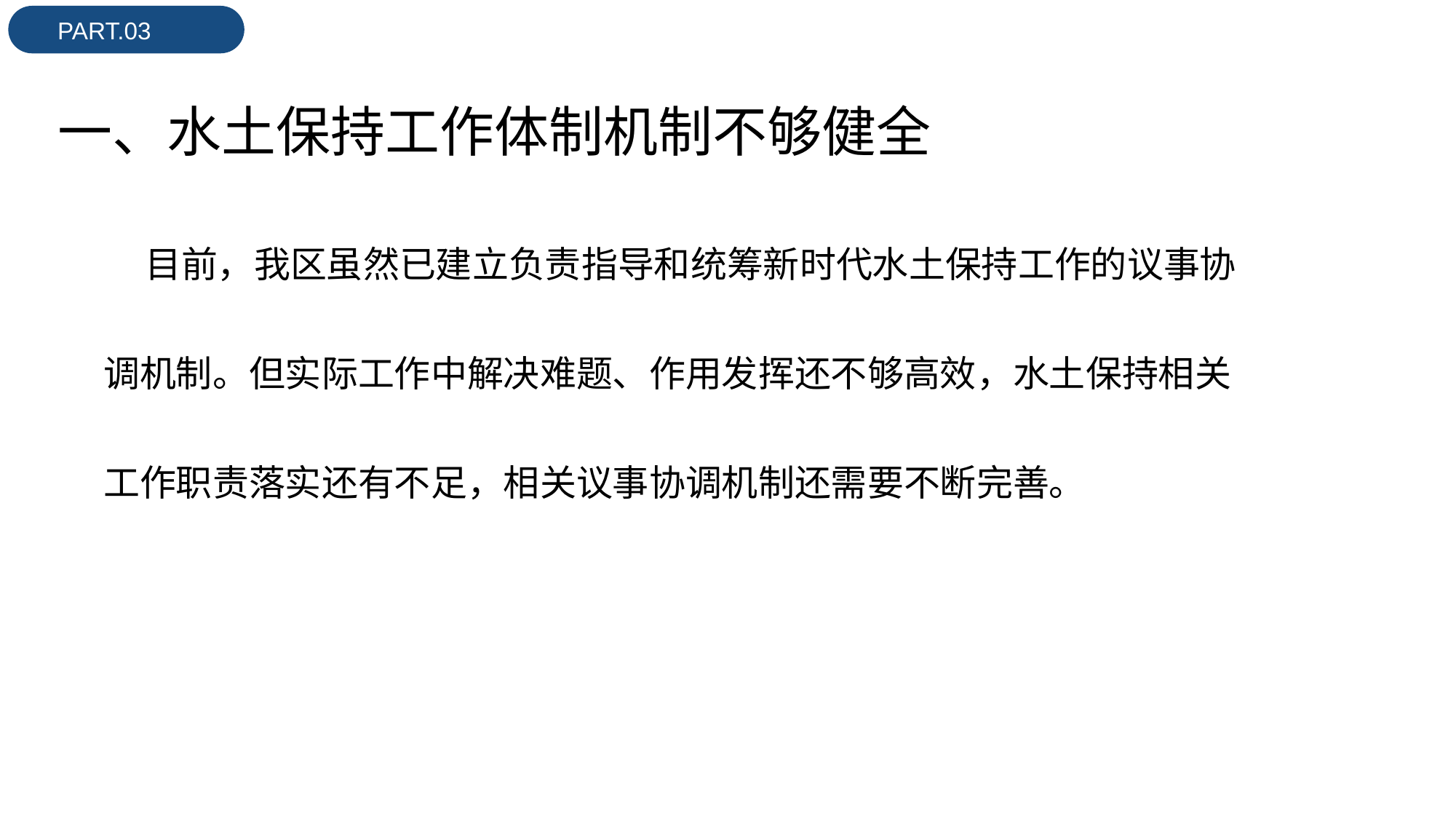

PART.03
一、水土保持工作体制机制不够健全
    目前，我区虽然已建立负责指导和统筹新时代水土保持工作的议事协调机制。但实际工作中解决难题、作用发挥还不够高效，水土保持相关工作职责落实还有不足，相关议事协调机制还需要不断完善。